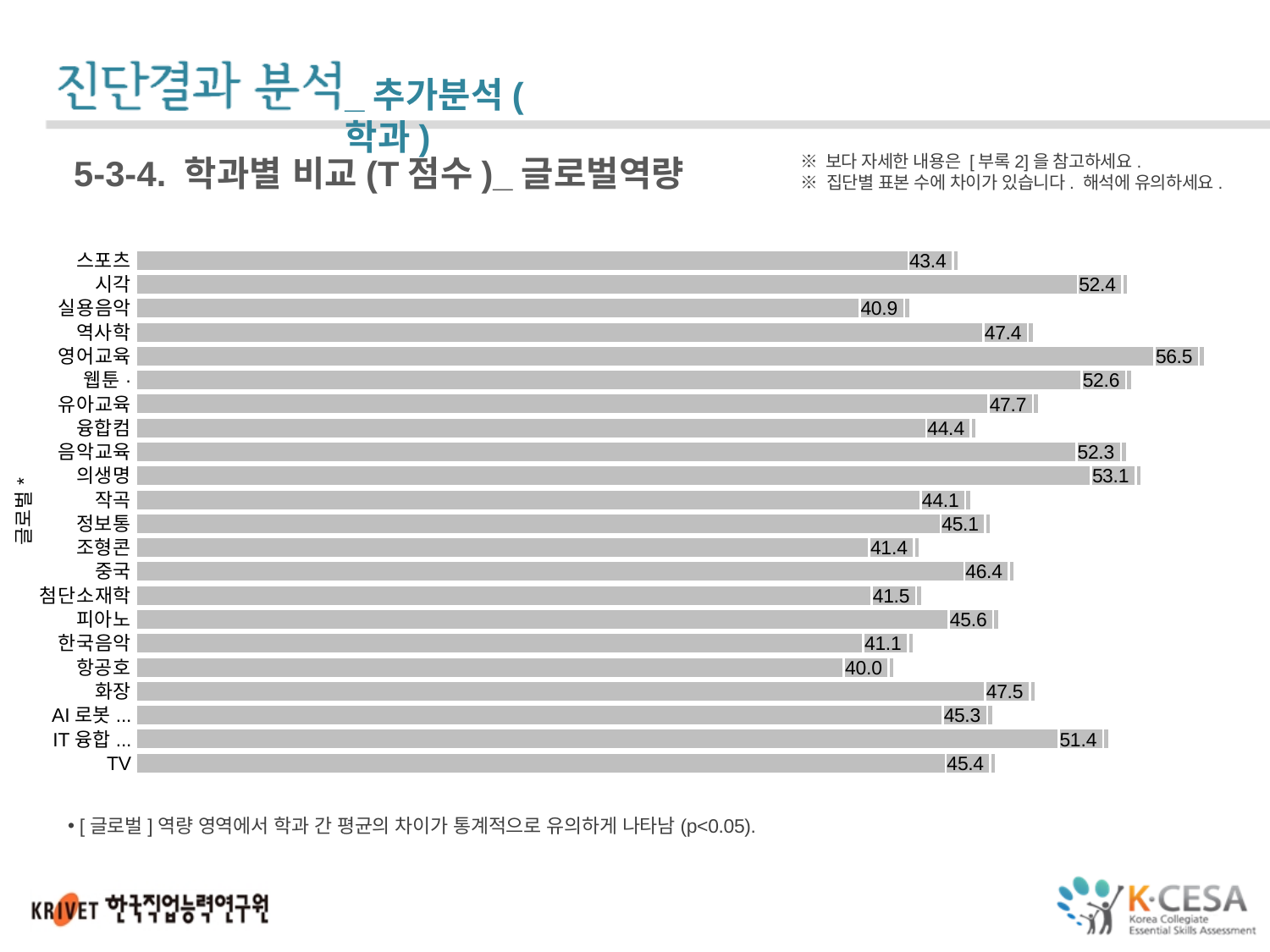

_추가분석(학과)
※ 보다 자세한 내용은 [부록2]을 참고하세요.
※ 집단별 표본 수에 차이가 있습니다. 해석에 유의하세요.
5-3-4. 학과별 비교(T점수)_글로벌역량

### Chart

| Category |  |
|---|---|
| 스포츠건강관리학 | 43.42714285714286 |
| 시각디자인학 | 52.396666666666675 |
| 실용음악 | 40.85500000000001 |
| 역사학 | 47.402272727272724 |
| 영어교육 | 56.45130434782609 |
| 웹툰·애니메이션과(웹툰) | 52.59105263157895 |
| 유아교육 | 47.67346153846154 |
| 융합컴퓨터·미디어학 | 44.38045454545454 |
| 음악교육 | 52.32280000000001 |
| 의생명·보건학부 | 53.0984 |
| 작곡 | 44.08666666666667 |
| 정보통신융합공학부 | 45.141904761904755 |
| 조형콘텐츠학부 | 41.36526315789473 |
| 중국어중국학 | 46.395 |
| 첨단소재학 | 41.48454545454546 |
| 피아노 | 45.564 |
| 한국음악 | 41.05285714285714 |
| 항공호텔관광경영학부 | 40.024 |
| 화장품뷰티학 | 47.503 |
| AI로봇융합학(AI로봇융합전공) | 45.25086956521739 |
| IT융합전자공학 | 51.38099999999999 |
| TV영화학부 | 45.40571428571429 |
[글로벌]역량 영역에서 학과 간 평균의 차이가 통계적으로 유의하게 나타남(p<0.05).